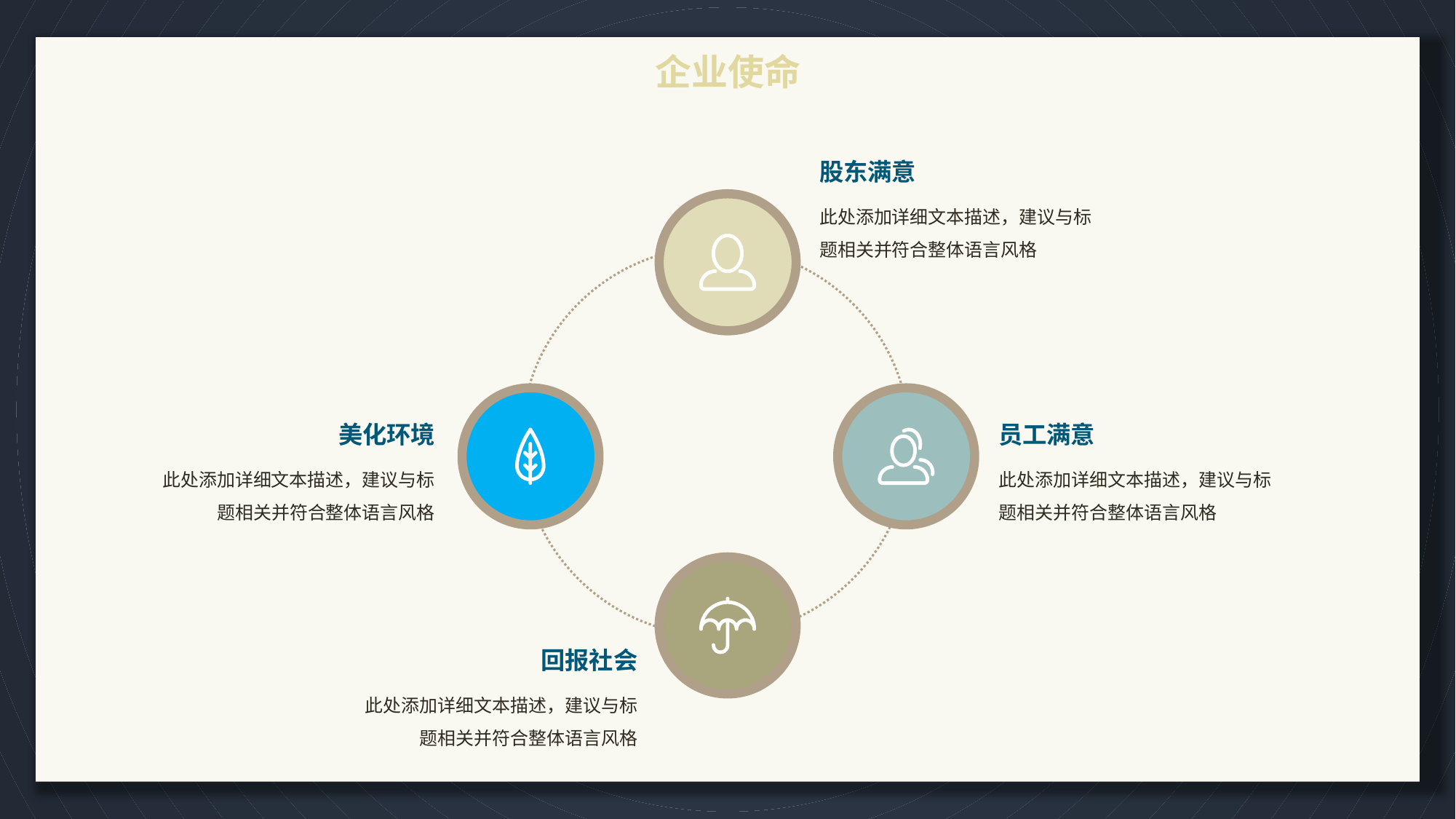

企业使命
股东满意
此处添加详细文本描述，建议与标题相关并符合整体语言风格

美化环境
此处添加详细文本描述，建议与标题相关并符合整体语言风格
员工满意
此处添加详细文本描述，建议与标题相关并符合整体语言风格

回报社会
此处添加详细文本描述，建议与标题相关并符合整体语言风格